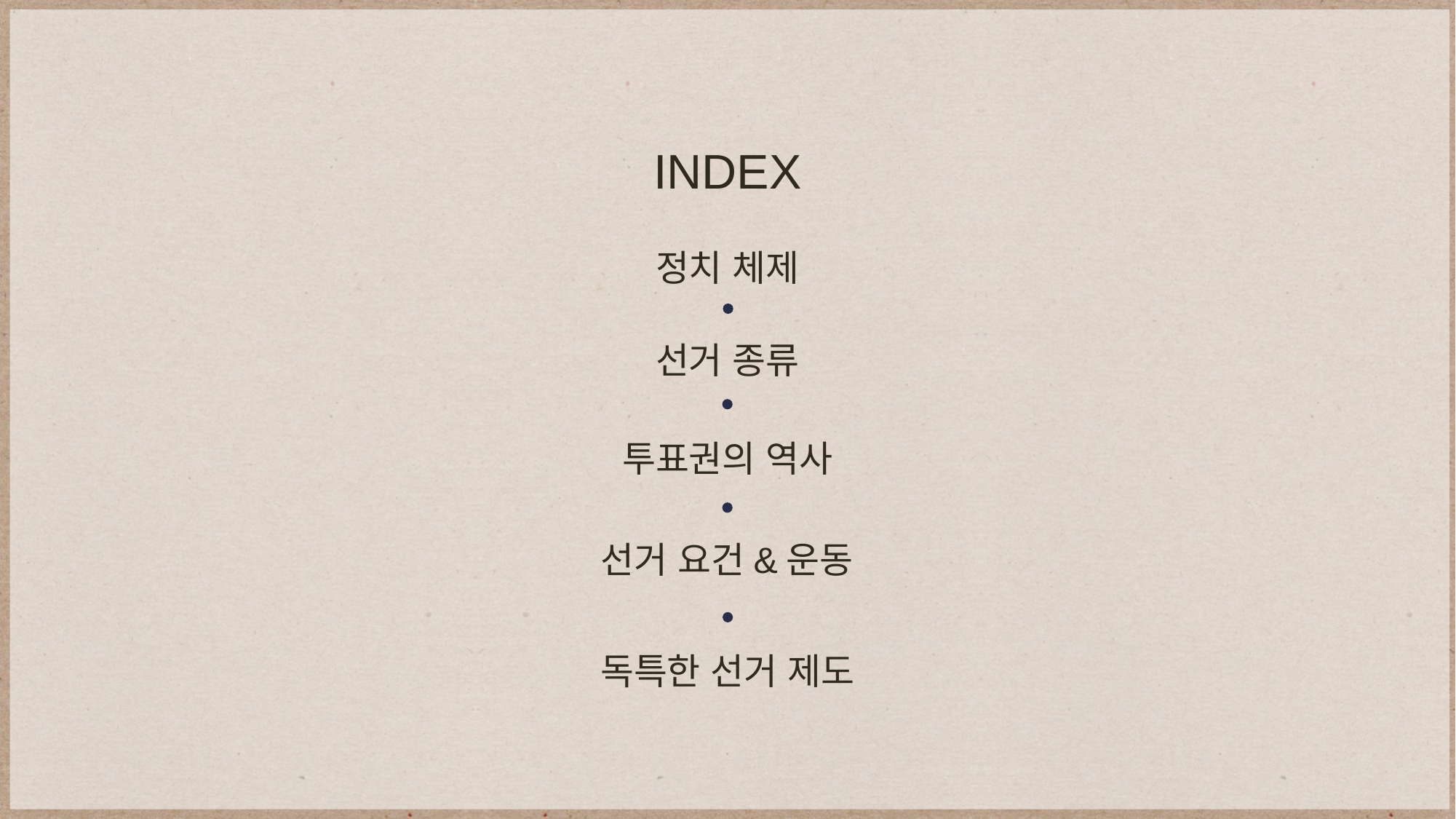

INDEX
정치 체제

선거 종류

투표권의 역사

선거 요건&운동

독특한 선거 제도